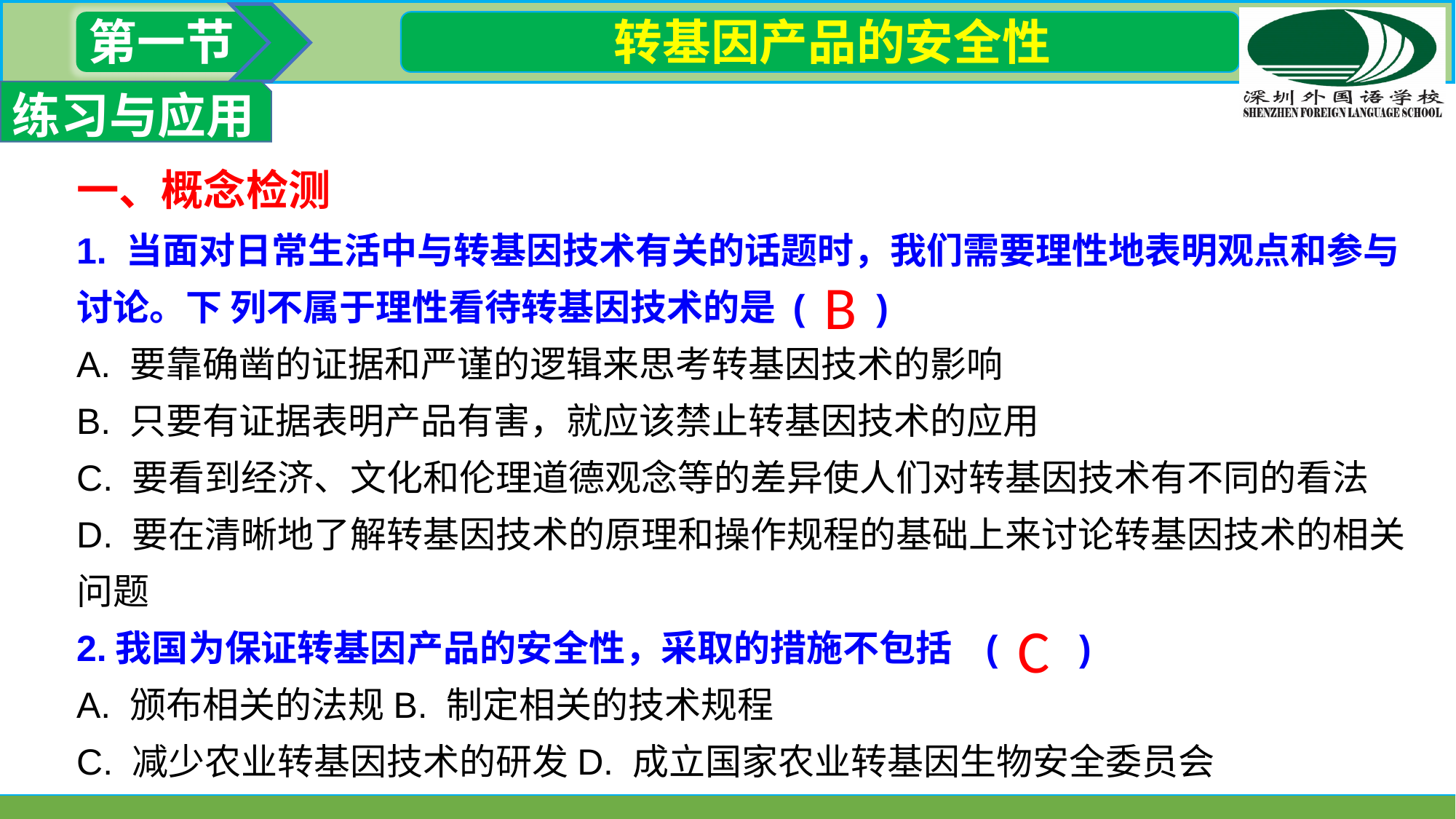

第一节
     转基因产品的安全性
练习与应用
一、概念检测
1. 当面对日常生活中与转基因技术有关的话题时，我们需要理性地表明观点和参与讨论。下 列不属于理性看待转基因技术的是 (       )
A. 要靠确凿的证据和严谨的逻辑来思考转基因技术的影响
B. 只要有证据表明产品有害，就应该禁止转基因技术的应用
C. 要看到经济、文化和伦理道德观念等的差异使人们对转基因技术有不同的看法
D. 要在清晰地了解转基因技术的原理和操作规程的基础上来讨论转基因技术的相关问题
2.我国为保证转基因产品的安全性，采取的措施不包括   (        )
A. 颁布相关的法规B. 制定相关的技术规程
C. 减少农业转基因技术的研发D. 成立国家农业转基因生物安全委员会
B
C